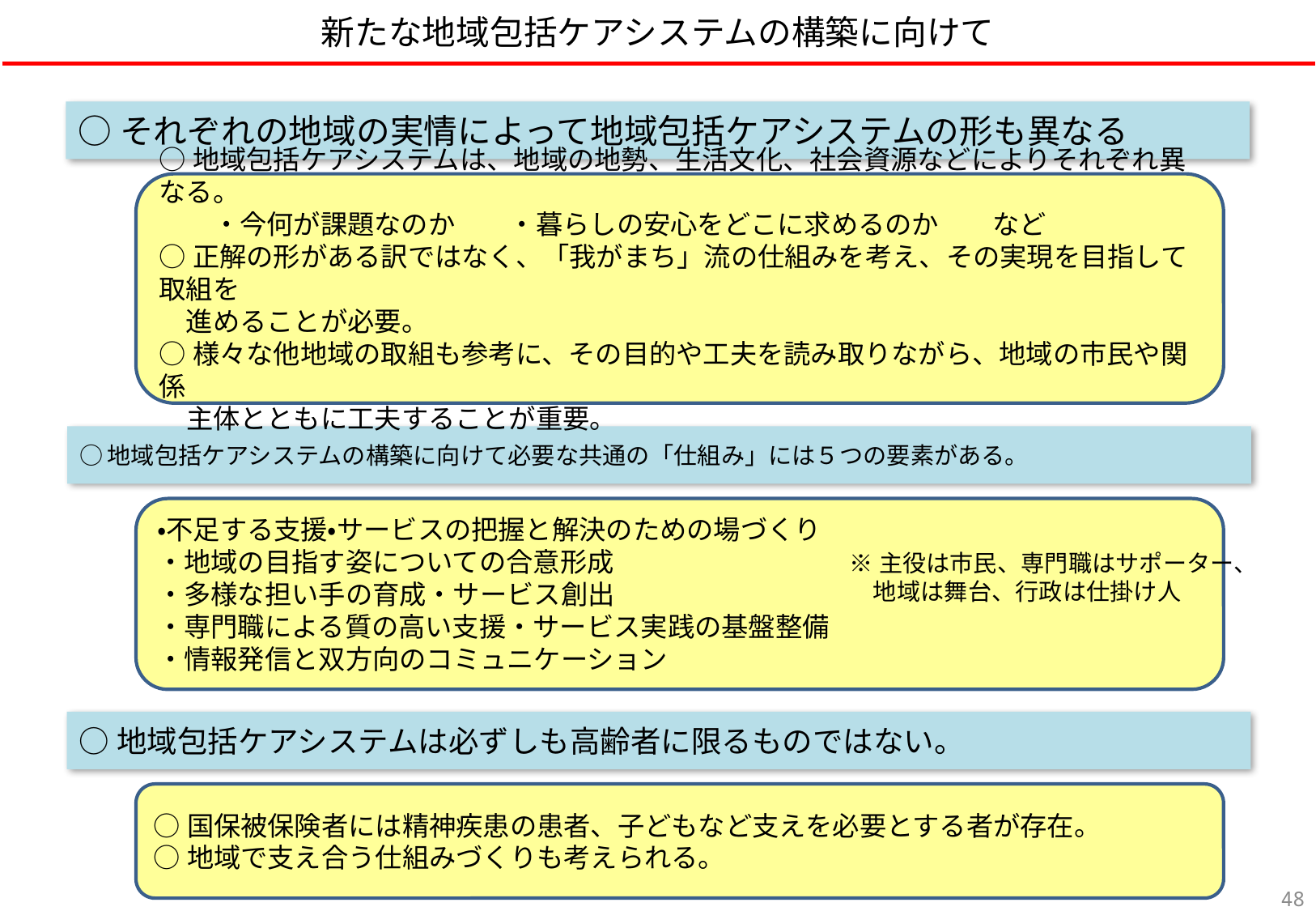

新たな地域包括ケアシステムの構築に向けて
○それぞれの地域の実情によって地域包括ケアシステムの形も異なる
○地域包括ケアシステムは、地域の地勢、生活文化、社会資源などによりそれぞれ異なる。
　　・今何が課題なのか　　・暮らしの安心をどこに求めるのか　　など
○正解の形がある訳ではなく、「我がまち」流の仕組みを考え、その実現を目指して取組を
　進めることが必要。
○様々な他地域の取組も参考に、その目的や工夫を読み取りながら、地域の市民や関係
　主体とともに工夫することが重要。
○地域包括ケアシステムの構築に向けて必要な共通の「仕組み」には５つの要素がある。
・不足する支援・サービスの把握と解決のための場づくり
・地域の目指す姿についての合意形成
・多様な担い手の育成・サービス創出
・専門職による質の高い支援・サービス実践の基盤整備
・情報発信と双方向のコミュニケーション
※主役は市民、専門職はサポーター、
　地域は舞台、行政は仕掛け人
○地域包括ケアシステムは必ずしも高齢者に限るものではない。
○国保被保険者には精神疾患の患者、子どもなど支えを必要とする者が存在。
○地域で支え合う仕組みづくりも考えられる。
48